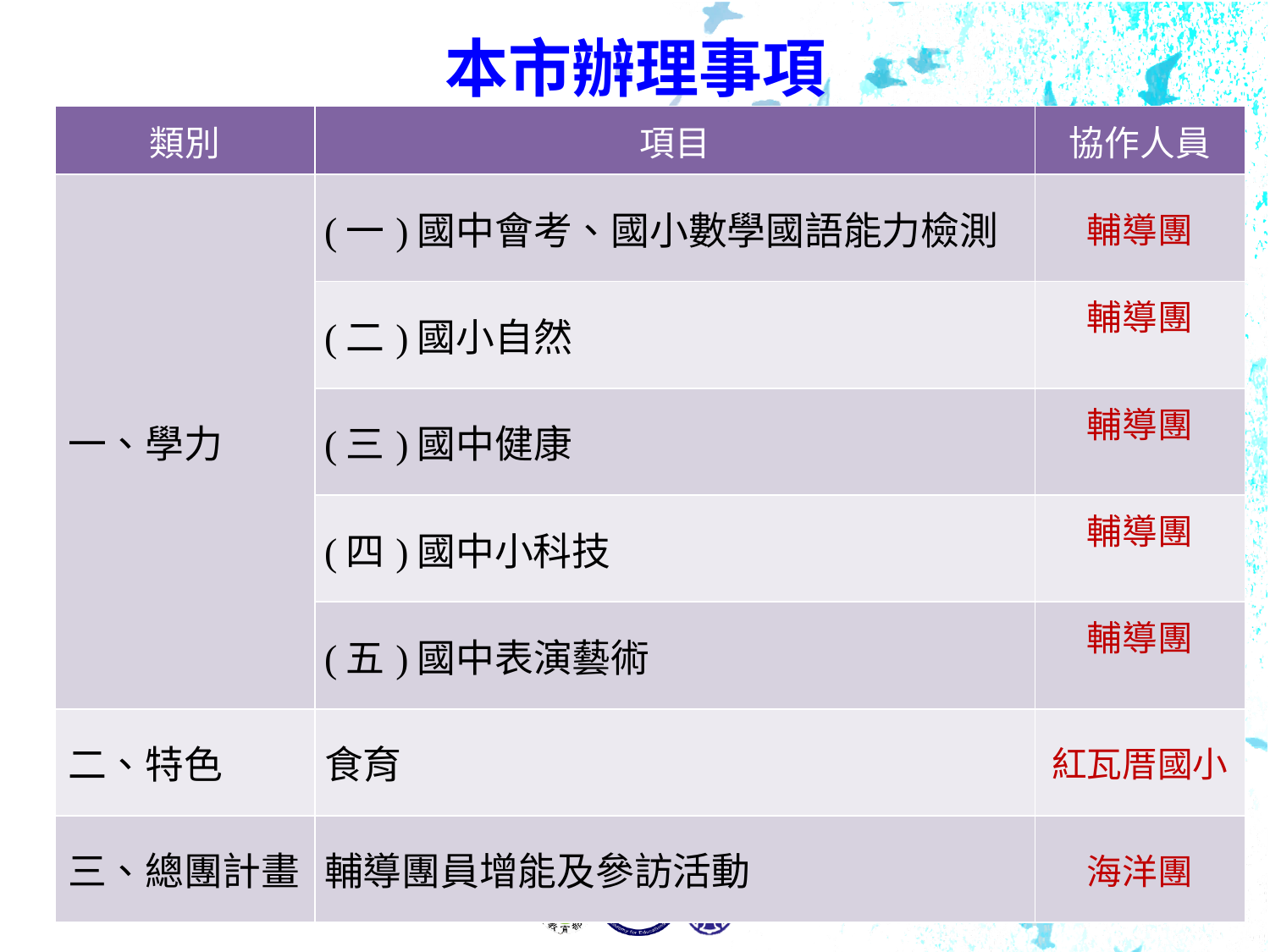

# 本市辦理事項
| 類別 | 項目 | 協作人員 |
| --- | --- | --- |
| 一、學力 | (一)國中會考、國小數學國語能力檢測 | 輔導團 |
|  | (二)國小自然 | 輔導團 |
|  | (三)國中健康 | 輔導團 |
|  | (四)國中小科技 | 輔導團 |
|  | (五)國中表演藝術 | 輔導團 |
| 二、特色 | 食育 | 紅瓦厝國小 |
| 三、總團計畫 | 輔導團員增能及參訪活動 | 海洋團 |